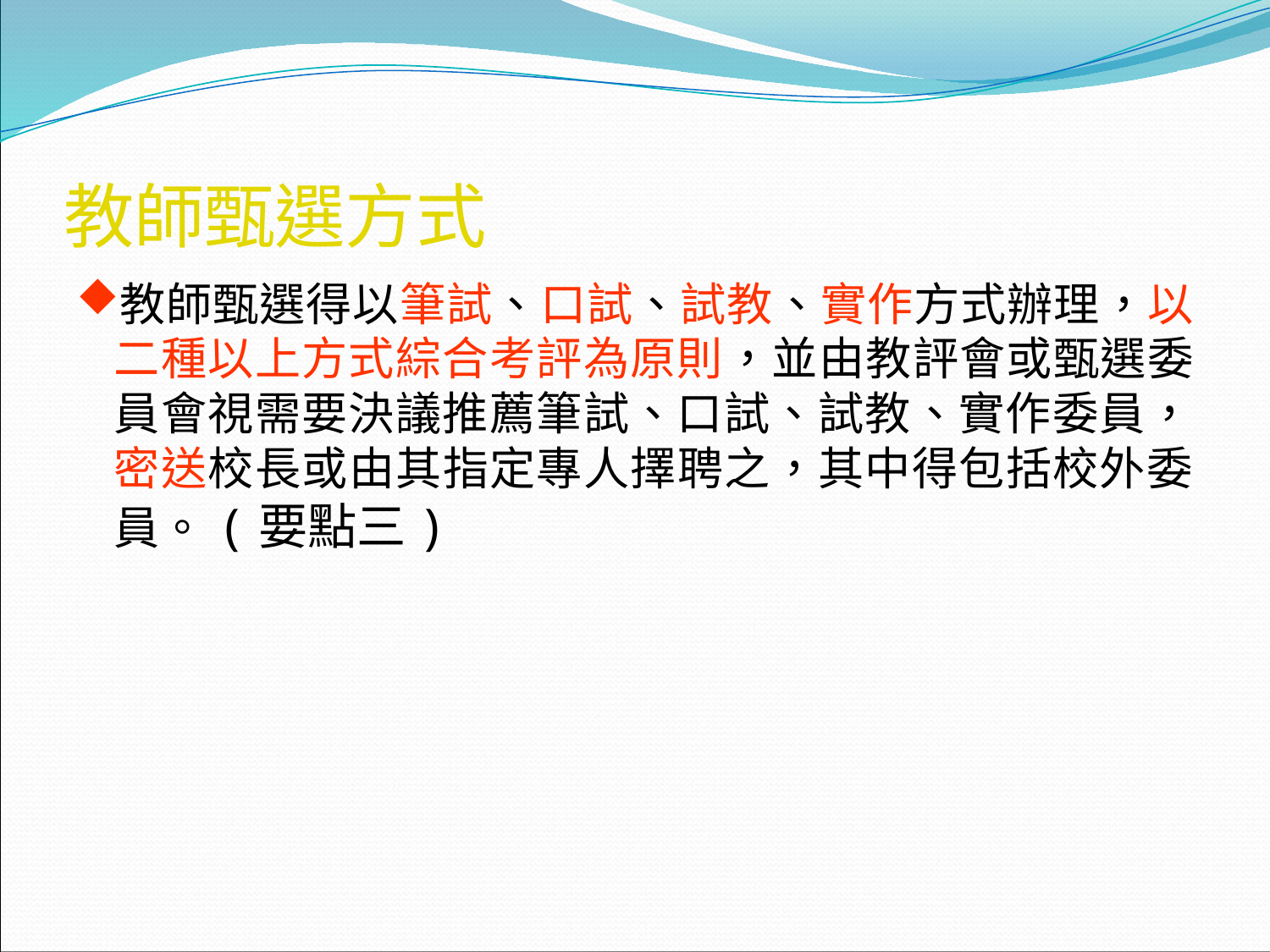

# 教師甄選方式
教師甄選得以筆試、口試、試教、實作方式辦理，以二種以上方式綜合考評為原則，並由教評會或甄選委員會視需要決議推薦筆試、口試、試教、實作委員，密送校長或由其指定專人擇聘之，其中得包括校外委員。(要點三)